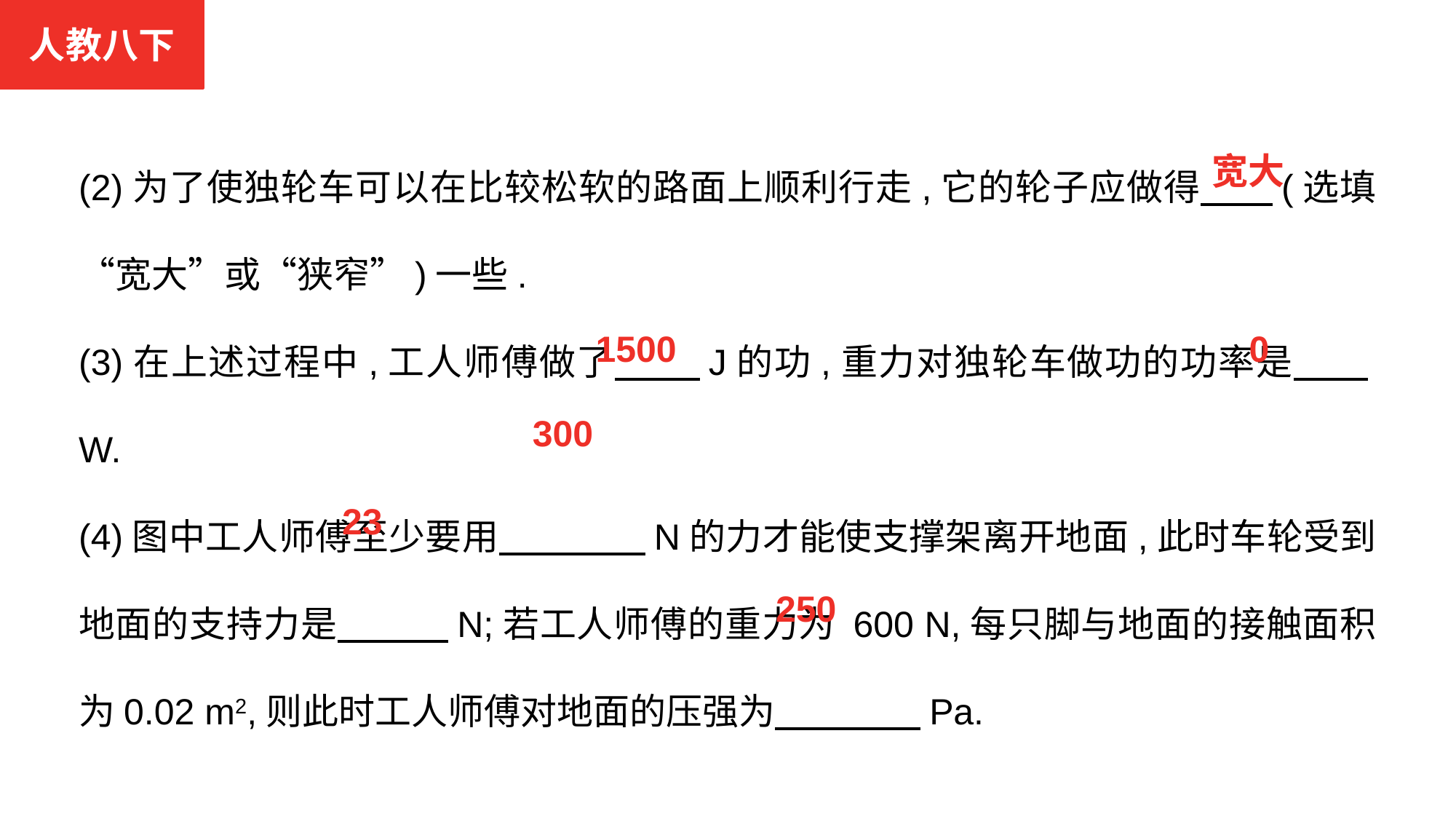

人教八下
(2)为了使独轮车可以在比较松软的路面上顺利行走,它的轮子应做得        (选填“宽大”或“狭窄”)一些.
(3)在上述过程中,工人师傅做了　 　J的功,重力对独轮车做功的功率是　　W.
(4)图中工人师傅至少要用　　　　N的力才能使支撑架离开地面,此时车轮受到地面的支持力是　　　N;若工人师傅的重力为 600 N,每只脚与地面的接触面积为0.02 m2,则此时工人师傅对地面的压强为　　　　Pa.
宽大
1500
0
300
23
250